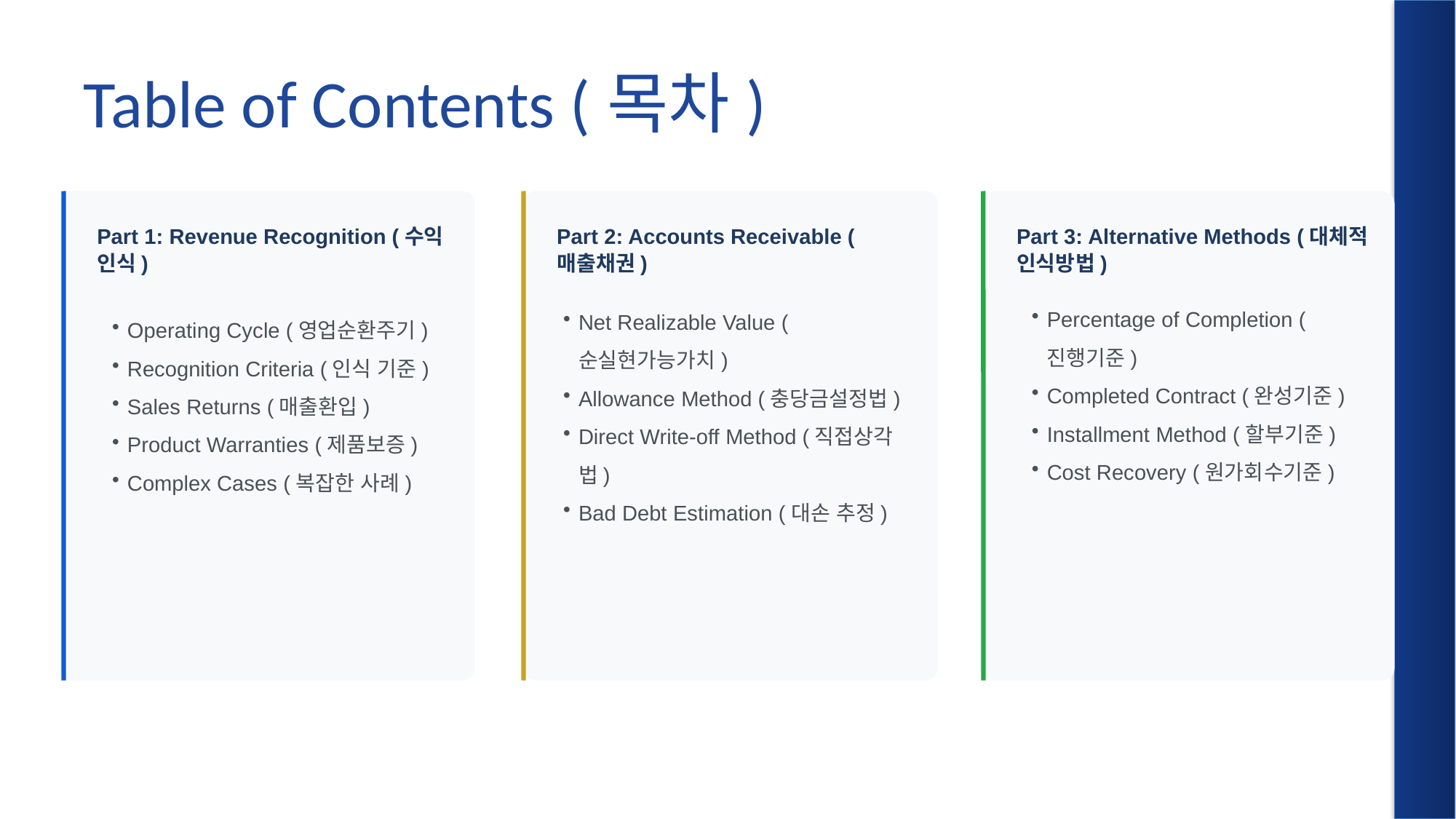

# Table of Contents (목차)

Part 2: Accounts Receivable (매출채권)
Part 1: Revenue Recognition (수익 인식)
Part 3: Alternative Methods (대체적 인식방법)
Percentage of Completion (진행기준)
Completed Contract (완성기준)
Installment Method (할부기준)
Cost Recovery (원가회수기준)
Net Realizable Value (순실현가능가치)
Allowance Method (충당금설정법)
Direct Write-off Method (직접상각법)
Bad Debt Estimation (대손 추정)
Operating Cycle (영업순환주기)
Recognition Criteria (인식 기준)
Sales Returns (매출환입)
Product Warranties (제품보증)
Complex Cases (복잡한 사례)